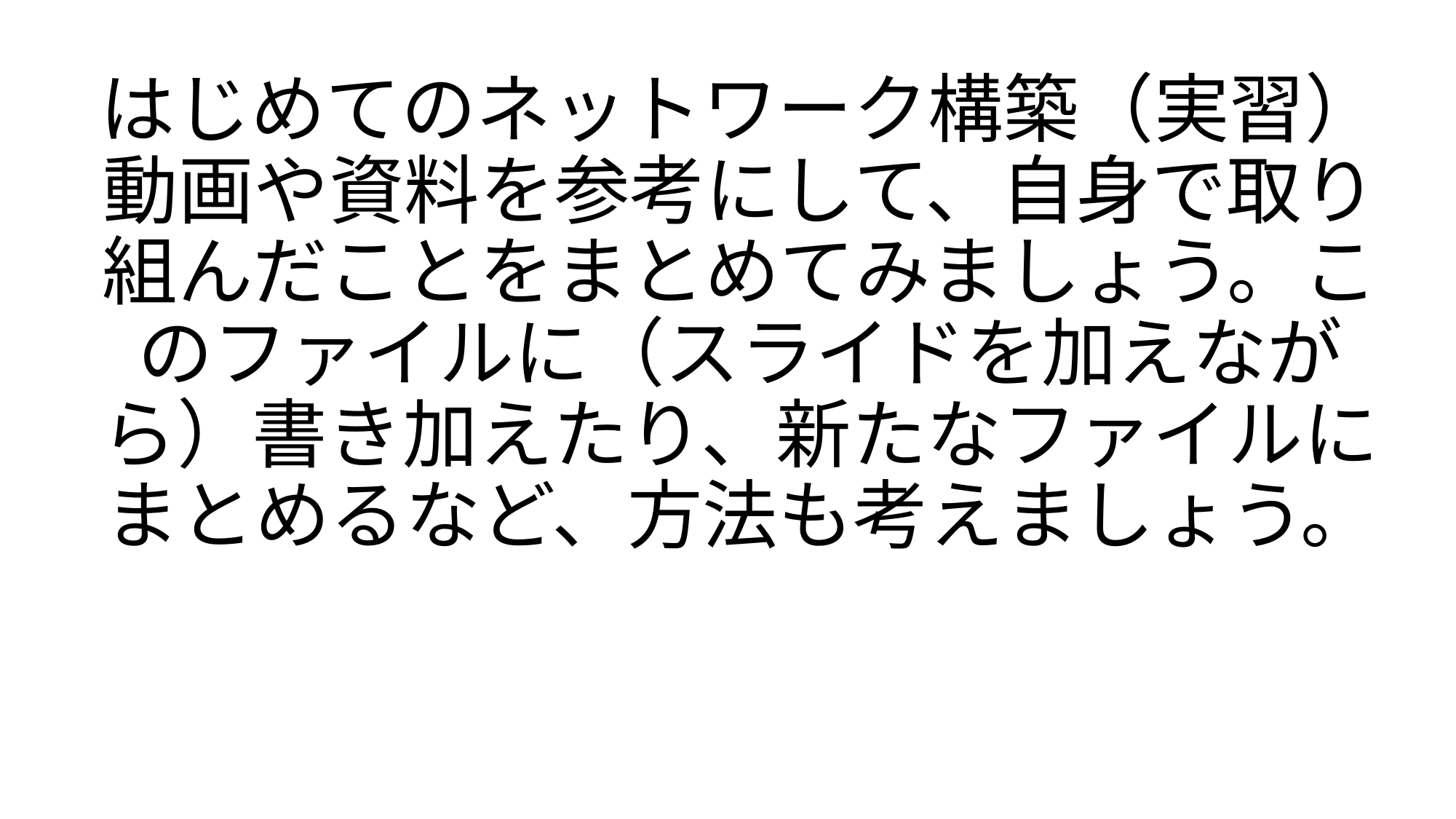

# はじめてのネットワーク構築（実習） 動画や資料を参考にして、自身で取り組んだことをまとめてみましょう。このファイルに（スライドを加えながら）書き加えたり、新たなファイルにまとめるなど、方法も考えましょう。